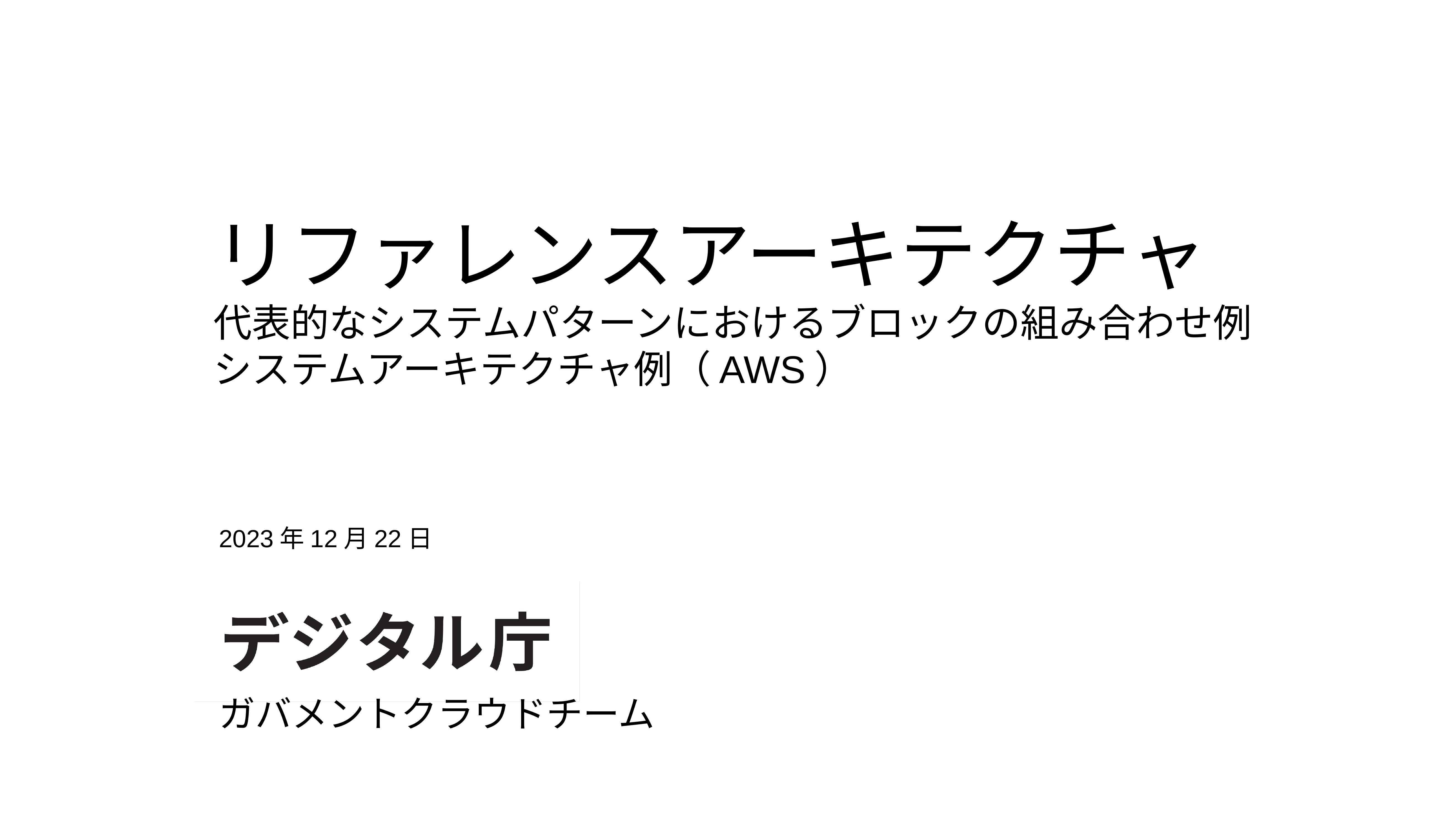

# リファレンスアーキテクチャ 代表的なシステムパターンにおけるブロックの組み合わせ例 システムアーキテクチャ例（AWS）
2023年12月22日
ガバメントクラウドチーム